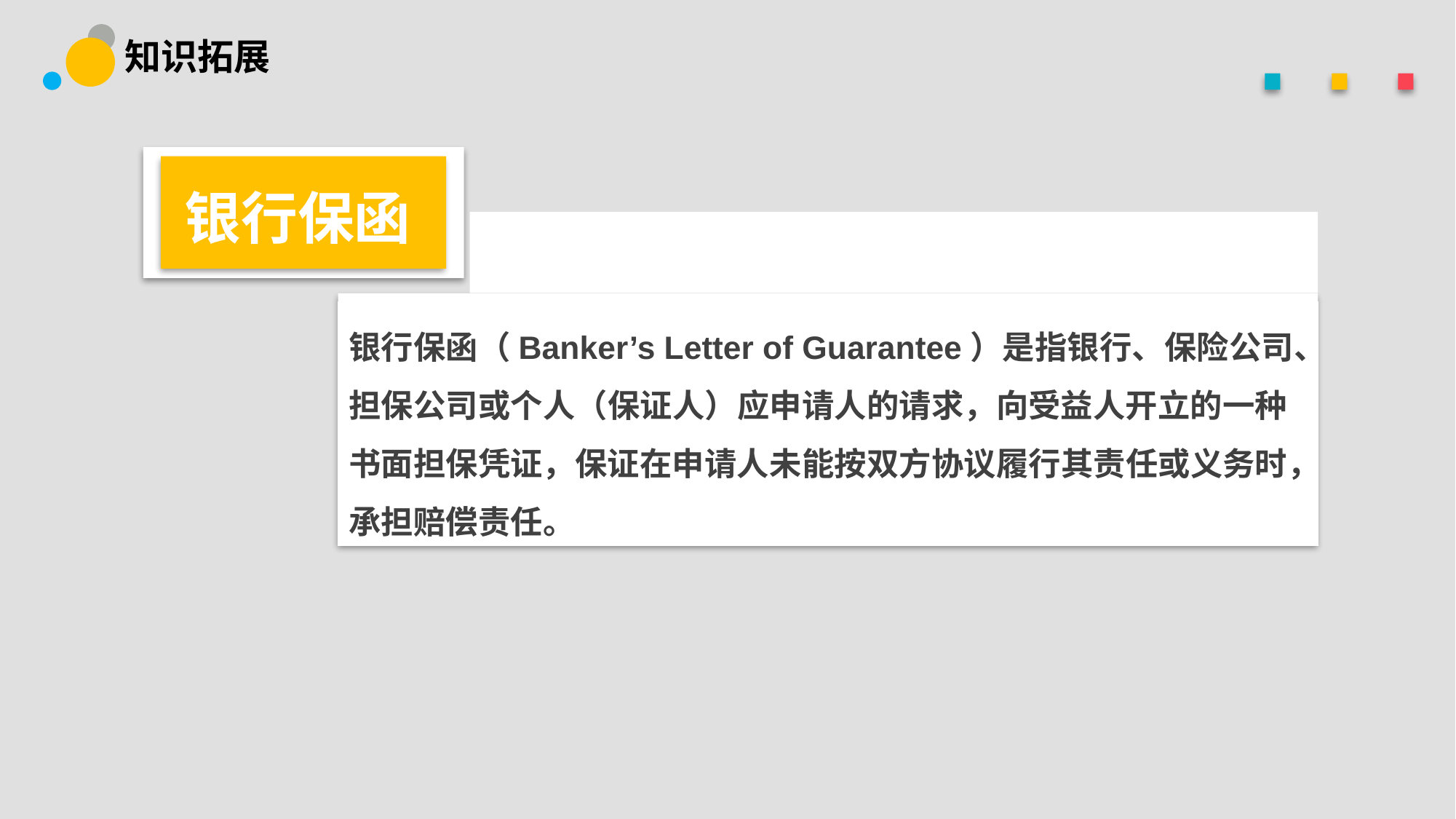

· · ·

知识拓展

银行保函

银行保函（Banker’s Letter of Guarantee）是指银行、保险公司、担保公司或个人（保证人）应申请人的请求，向受益人开立的一种书面担保凭证，保证在申请人未能按双方协议履行其责任或义务时，承担赔偿责任。